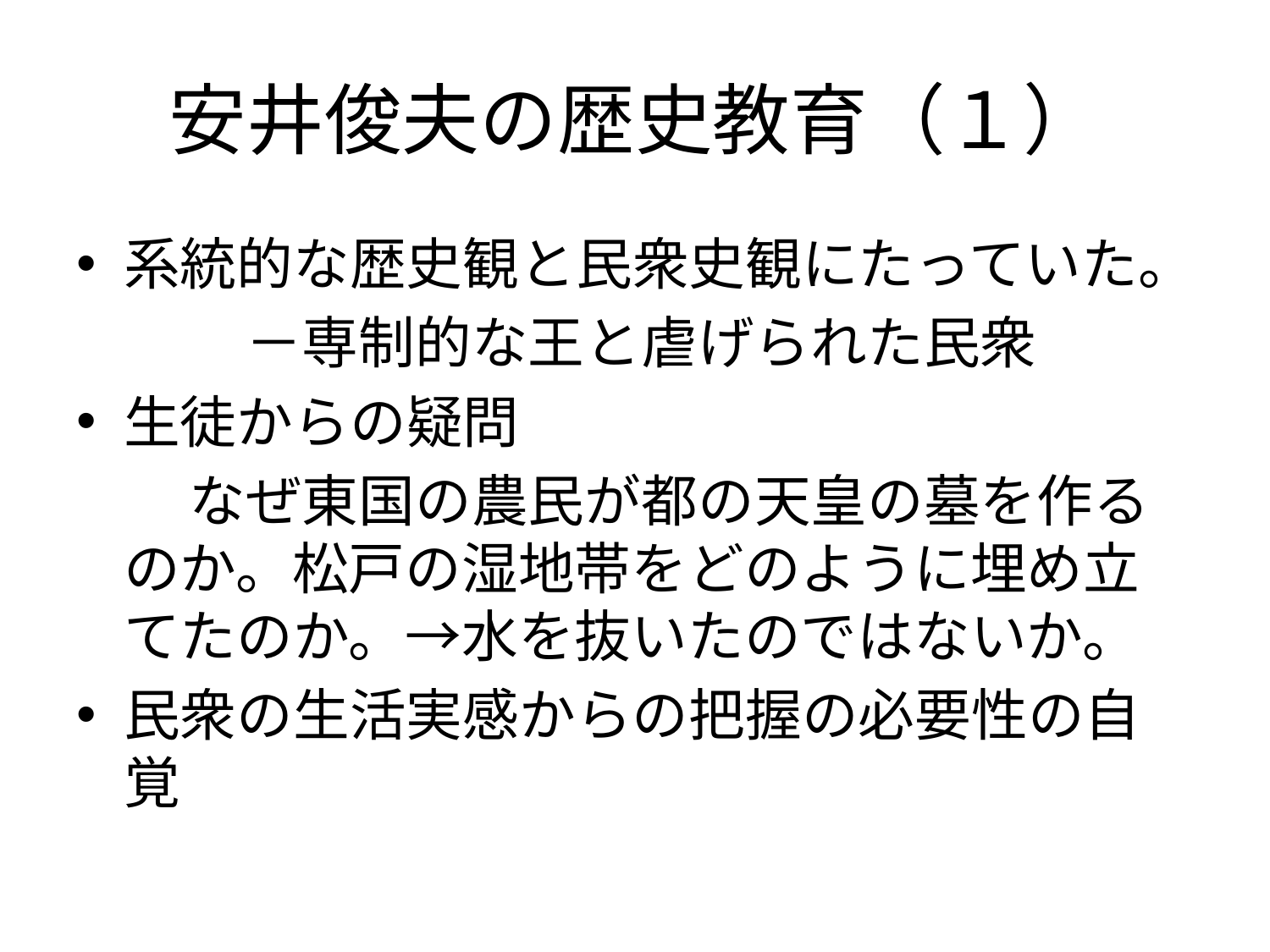

# 安井俊夫の歴史教育（１）
系統的な歴史観と民衆史観にたっていた。
　　　－専制的な王と虐げられた民衆
生徒からの疑問
　　なぜ東国の農民が都の天皇の墓を作るのか。松戸の湿地帯をどのように埋め立てたのか。→水を抜いたのではないか。
民衆の生活実感からの把握の必要性の自覚